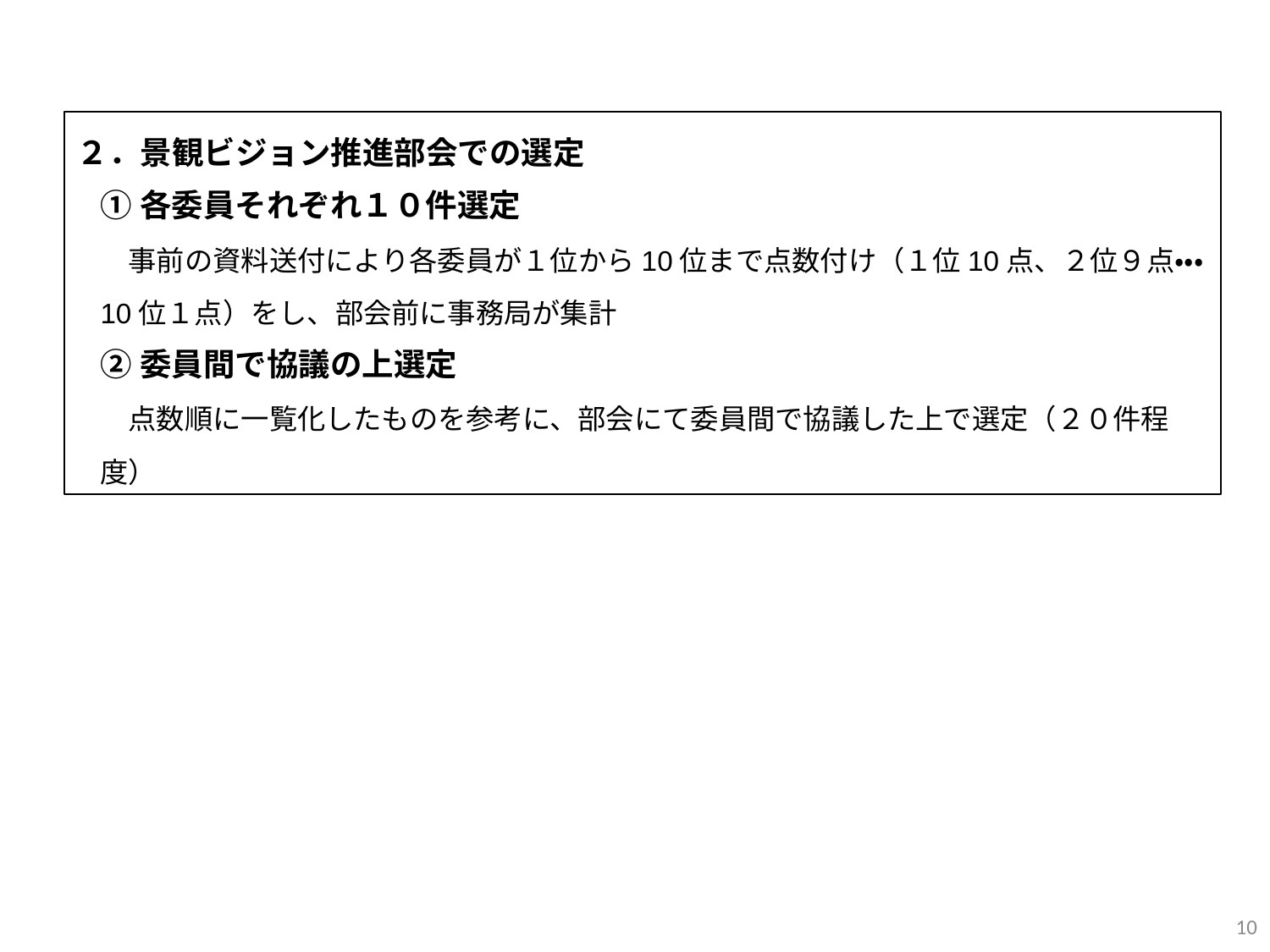

２．景観ビジョン推進部会での選定
①各委員それぞれ１０件選定
　事前の資料送付により各委員が１位から10位まで点数付け（１位10点、２位９点・・・10位１点）をし、部会前に事務局が集計
②委員間で協議の上選定
　点数順に一覧化したものを参考に、部会にて委員間で協議した上で選定（２０件程度）
10